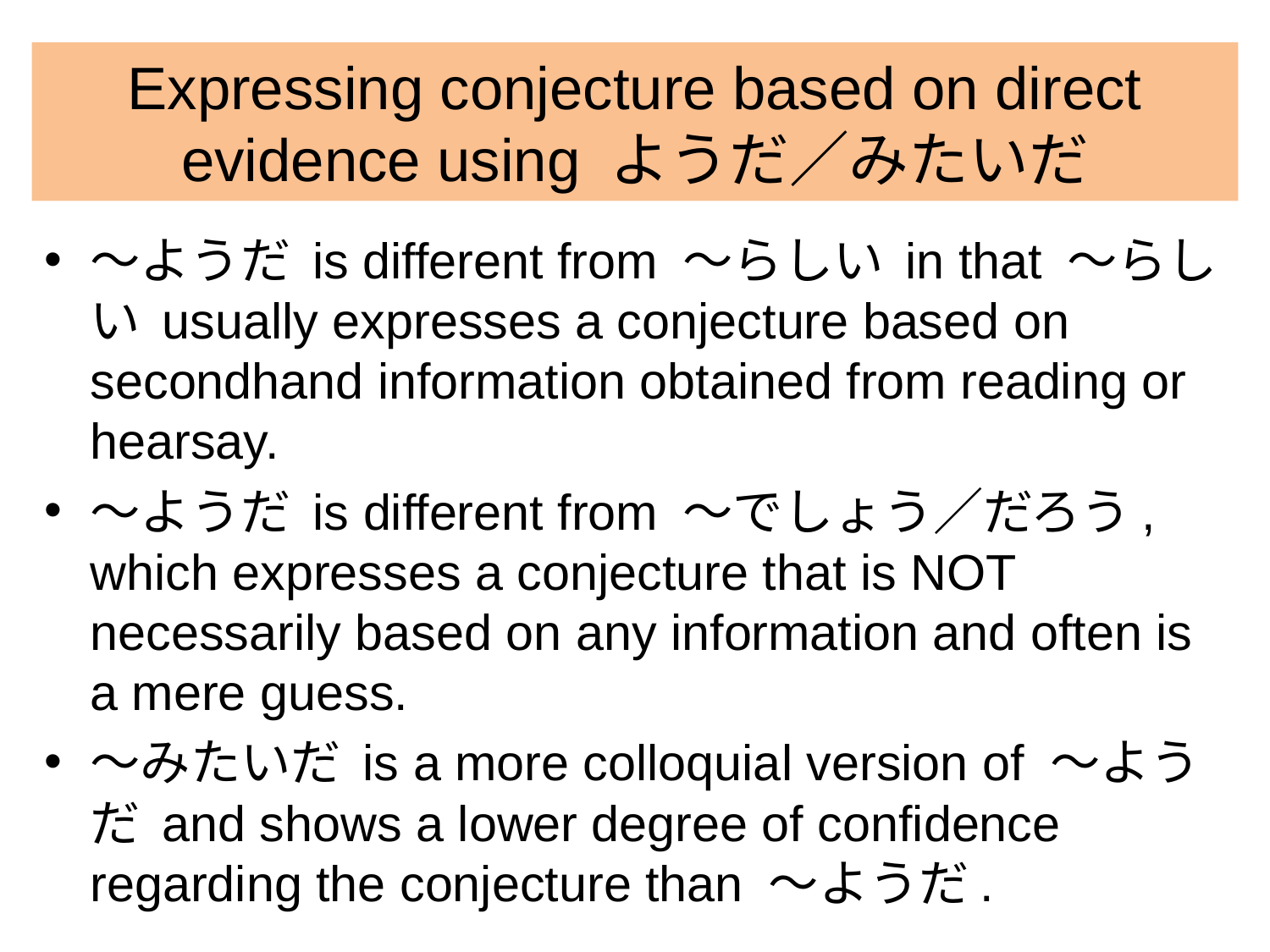

# Expressing conjecture based on direct evidence using ようだ／みたいだ
〜ようだ is different from 〜らしい in that 〜らしい usually expresses a conjecture based on secondhand information obtained from reading or hearsay.
〜ようだ is different from 〜でしょう／だろう, which expresses a conjecture that is NOT necessarily based on any information and often is a mere guess.
〜みたいだ is a more colloquial version of 〜ようだ and shows a lower degree of confidence regarding the conjecture than 〜ようだ.